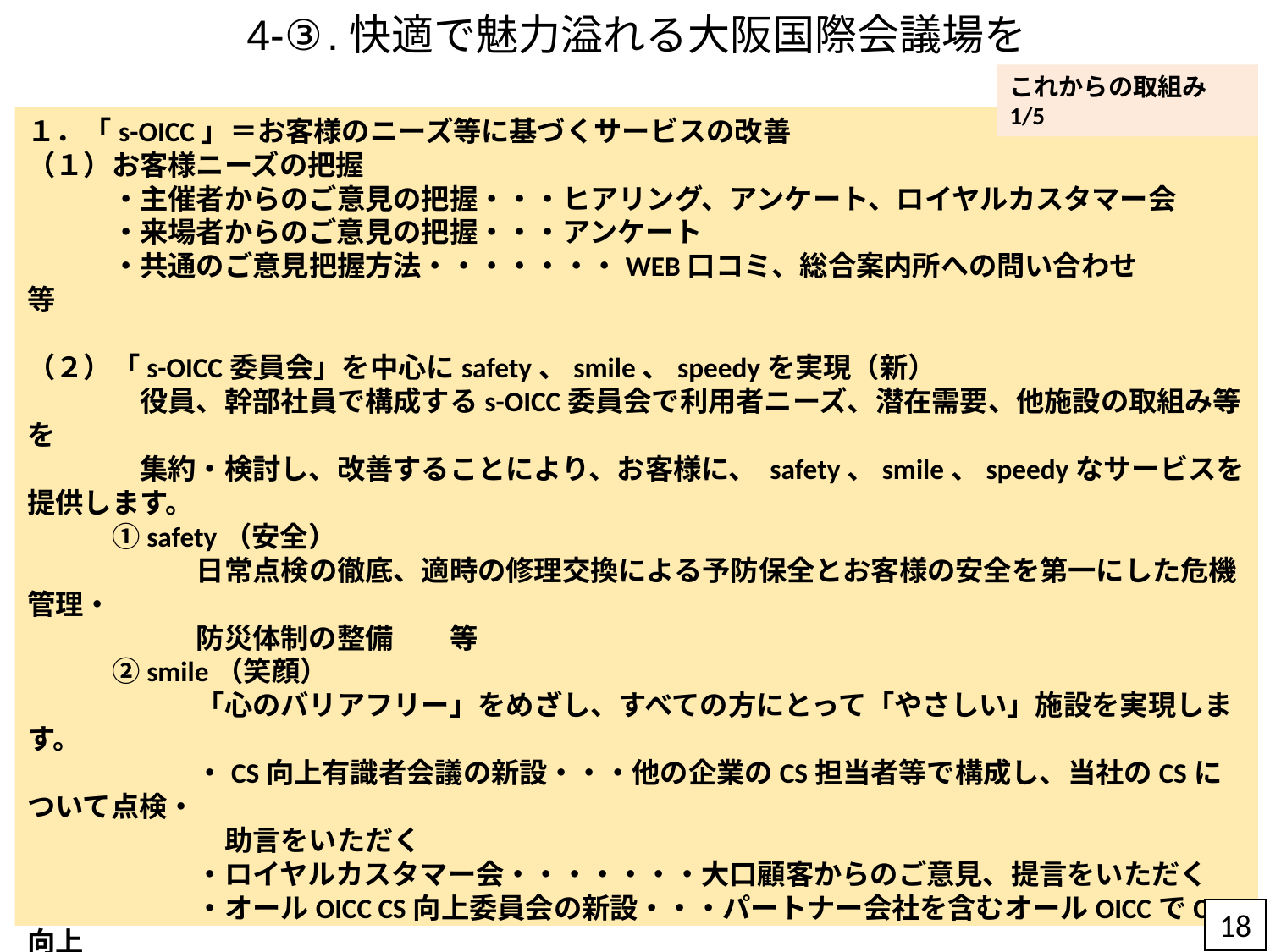

# 4-③.快適で魅力溢れる大阪国際会議場を
これからの取組み1/5
１．「s-OICC」＝お客様のニーズ等に基づくサービスの改善
（１）お客様ニーズの把握
　　　・主催者からのご意見の把握・・・ヒアリング、アンケート、ロイヤルカスタマー会
　　　・来場者からのご意見の把握・・・アンケート
　　　・共通のご意見把握方法・・・・・・・WEB口コミ、総合案内所への問い合わせ　　　等

（２）「s-OICC委員会」を中心にsafety、smile、speedyを実現（新）
　　　　役員、幹部社員で構成するs-OICC委員会で利用者ニーズ、潜在需要、他施設の取組み等を
　　　　集約・検討し、改善することにより、お客様に、 safety、smile、speedyなサービスを提供します。
　　　①safety（安全）
　　　　　　日常点検の徹底、適時の修理交換による予防保全とお客様の安全を第一にした危機管理・
　　　　　　防災体制の整備　　等
　　　②smile（笑顔）
　　　　　　「心のバリアフリー」をめざし、すべての方にとって「やさしい」施設を実現します。
　　　　　　・CS向上有識者会議の新設・・・他の企業のCS担当者等で構成し、当社のCSについて点検・
　　　　　　　助言をいただく
　　　　　　・ロイヤルカスタマー会・・・・・・・大口顧客からのご意見、提言をいただく
　　　　　　・オールOICC CS向上委員会の新設・・・パートナー会社を含むオールOICCでCS向上
　　　　　　・ハンディキャップのある方の視点に基づく改善・・・NPO等と連携し、多様な利用者の視点
　　　　　　から施設・設備を改善を図る　　等
　　　③speedy（迅速）
　　　　　　・即時に改善可能なもの・・・・・・・・・担当部課、パートナー企業で即時実施
　　　　　　・1年前後で改善可能なもの・・・・・・次年度事業計画に反映
　　　　　　・中長期の取組みが必要なもの・・・中長期経営計画に反映

18